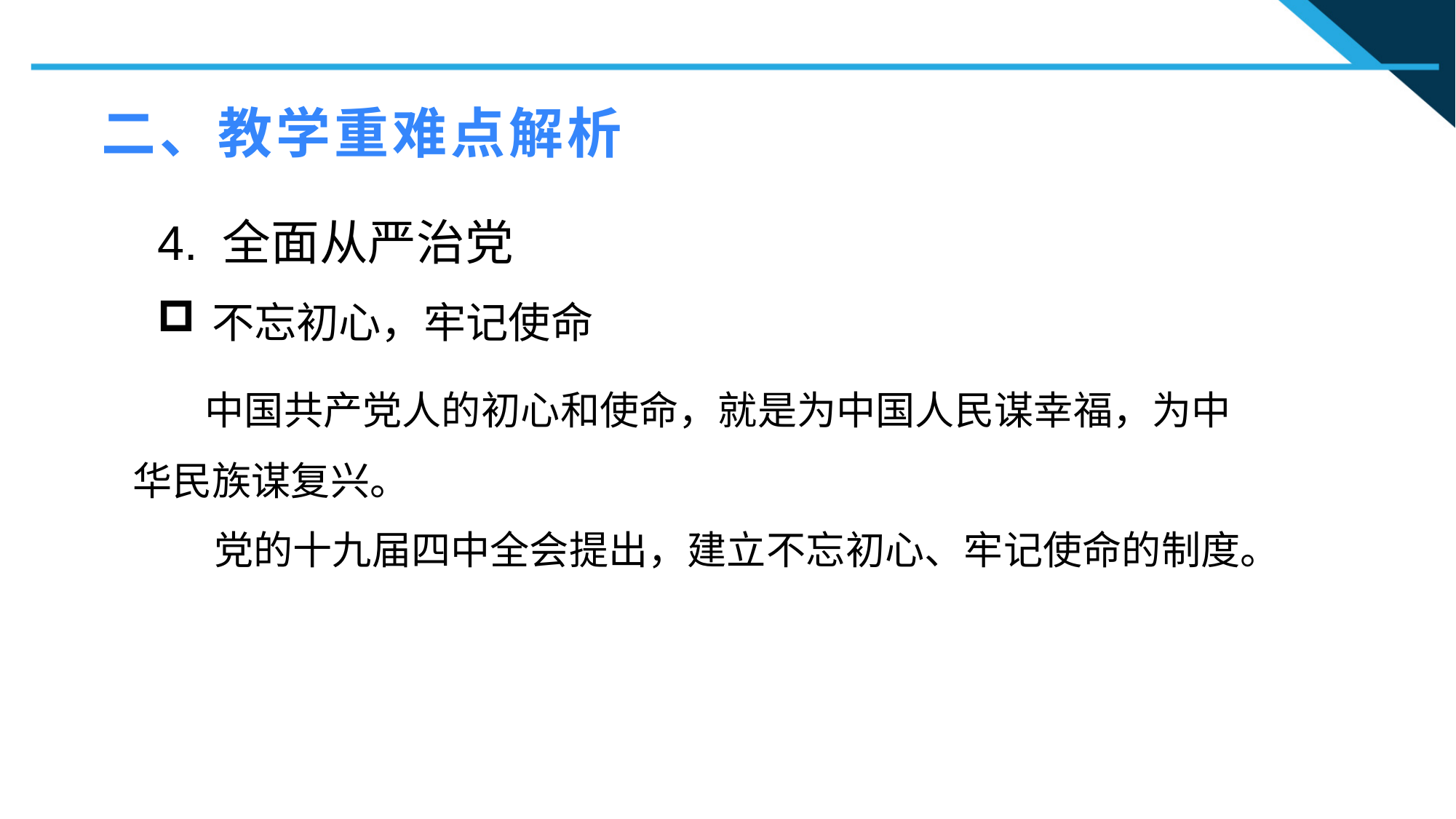

二、教学重难点解析
4. 全面从严治党
不忘初心，牢记使命
1
       中国共产党人的初心和使命，就是为中国人民谋幸福，为中华民族谋复兴。
2
2
党的十九届四中全会提出，建立不忘初心、牢记使命的制度。
n